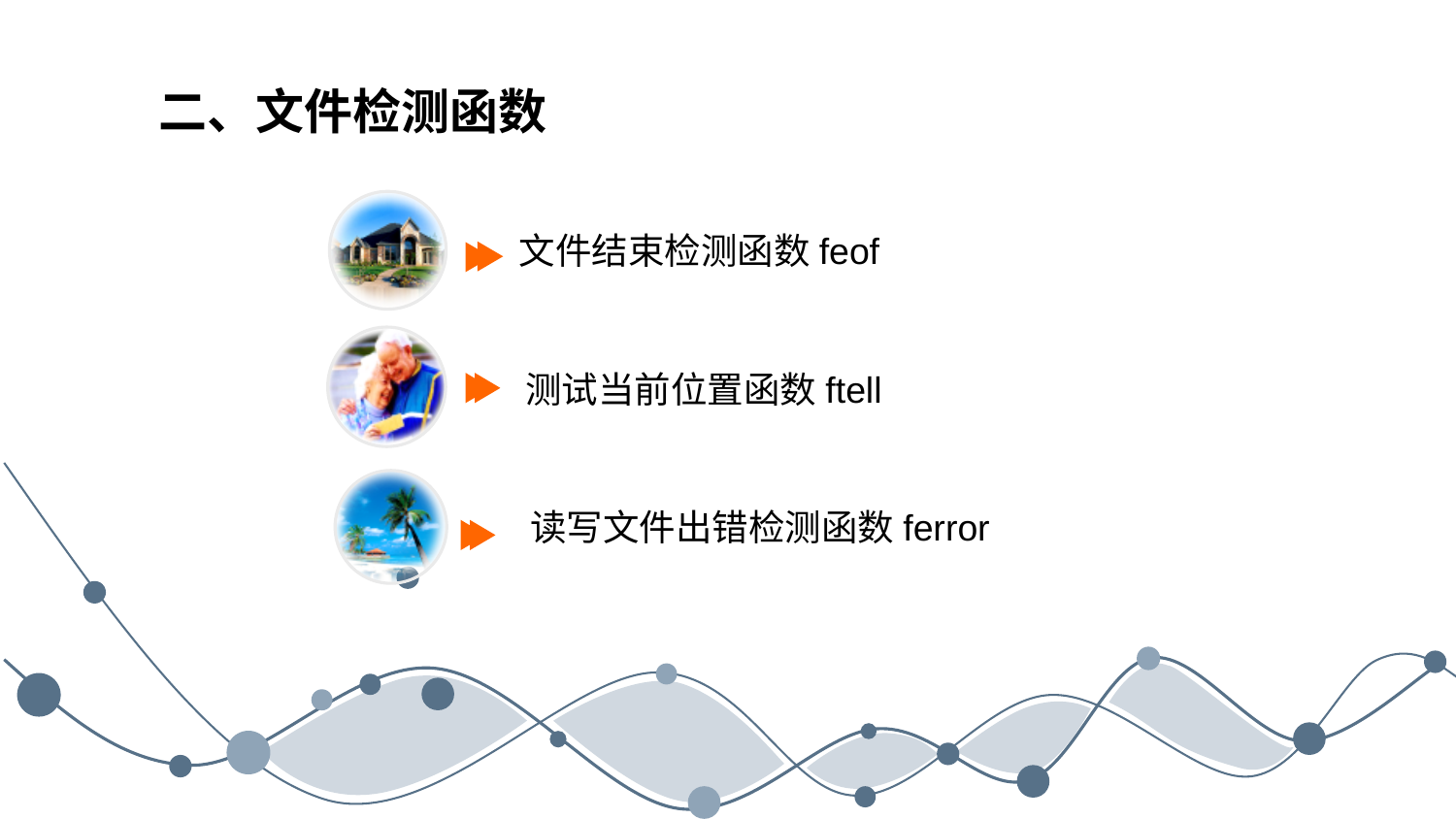

二、文件检测函数

文件结束检测函数feof

测试当前位置函数ftell

读写文件出错检测函数ferror